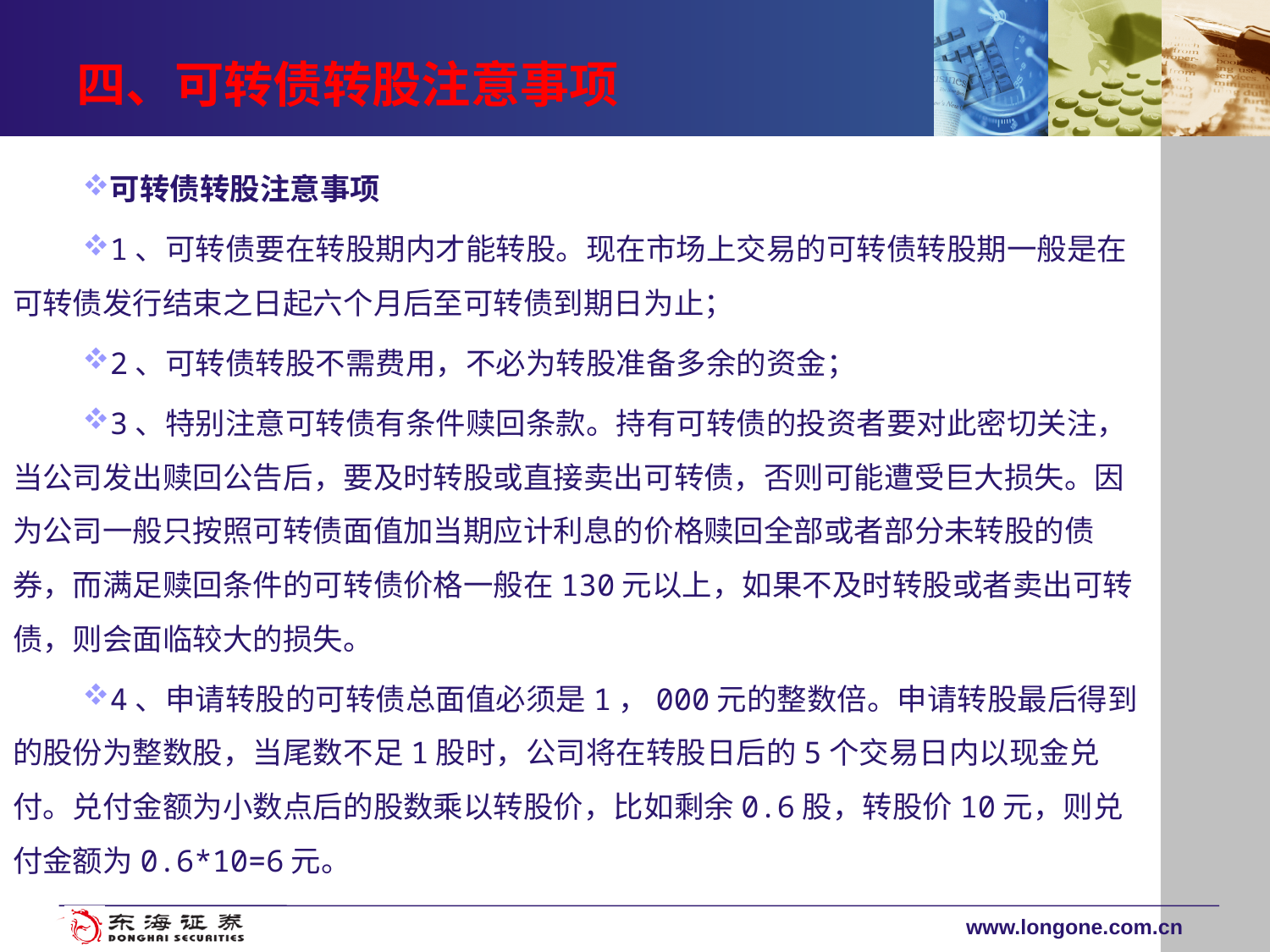

# 四、可转债转股注意事项
可转债转股注意事项
1、可转债要在转股期内才能转股。现在市场上交易的可转债转股期一般是在可转债发行结束之日起六个月后至可转债到期日为止；
2、可转债转股不需费用，不必为转股准备多余的资金；
3、特别注意可转债有条件赎回条款。持有可转债的投资者要对此密切关注，当公司发出赎回公告后，要及时转股或直接卖出可转债，否则可能遭受巨大损失。因为公司一般只按照可转债面值加当期应计利息的价格赎回全部或者部分未转股的债券，而满足赎回条件的可转债价格一般在130元以上，如果不及时转股或者卖出可转债，则会面临较大的损失。
4、申请转股的可转债总面值必须是1，000元的整数倍。申请转股最后得到的股份为整数股，当尾数不足1股时，公司将在转股日后的5个交易日内以现金兑付。兑付金额为小数点后的股数乘以转股价，比如剩余0.6股，转股价10元，则兑付金额为0.6*10=6元。
www.longone.com.cn